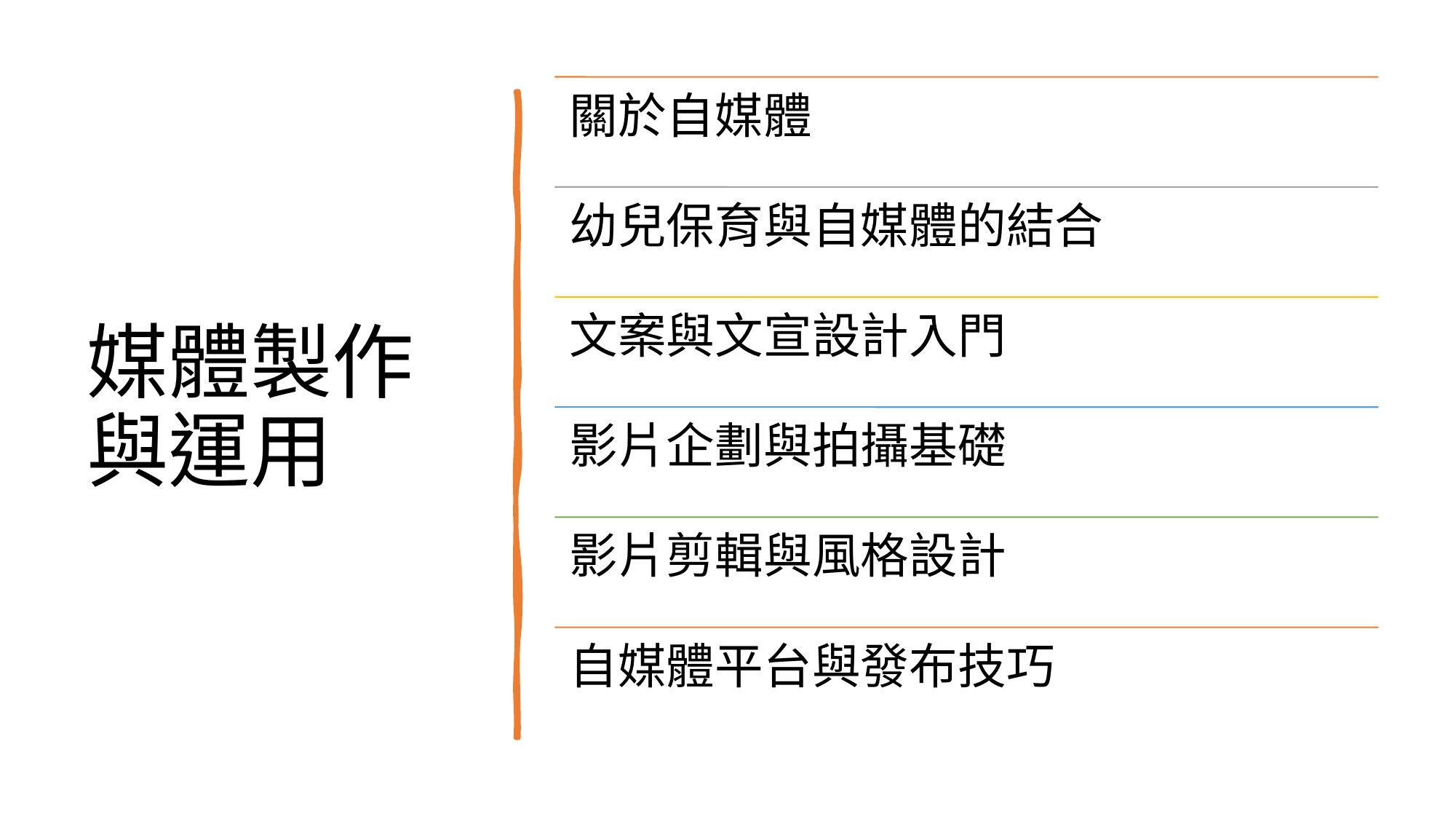

關於自媒體
幼兒保育與自媒體的結合
文案與文宣設計入門
影片企劃與拍攝基礎
影片剪輯與風格設計
自媒體平台與發布技巧
# 媒體製作與運用